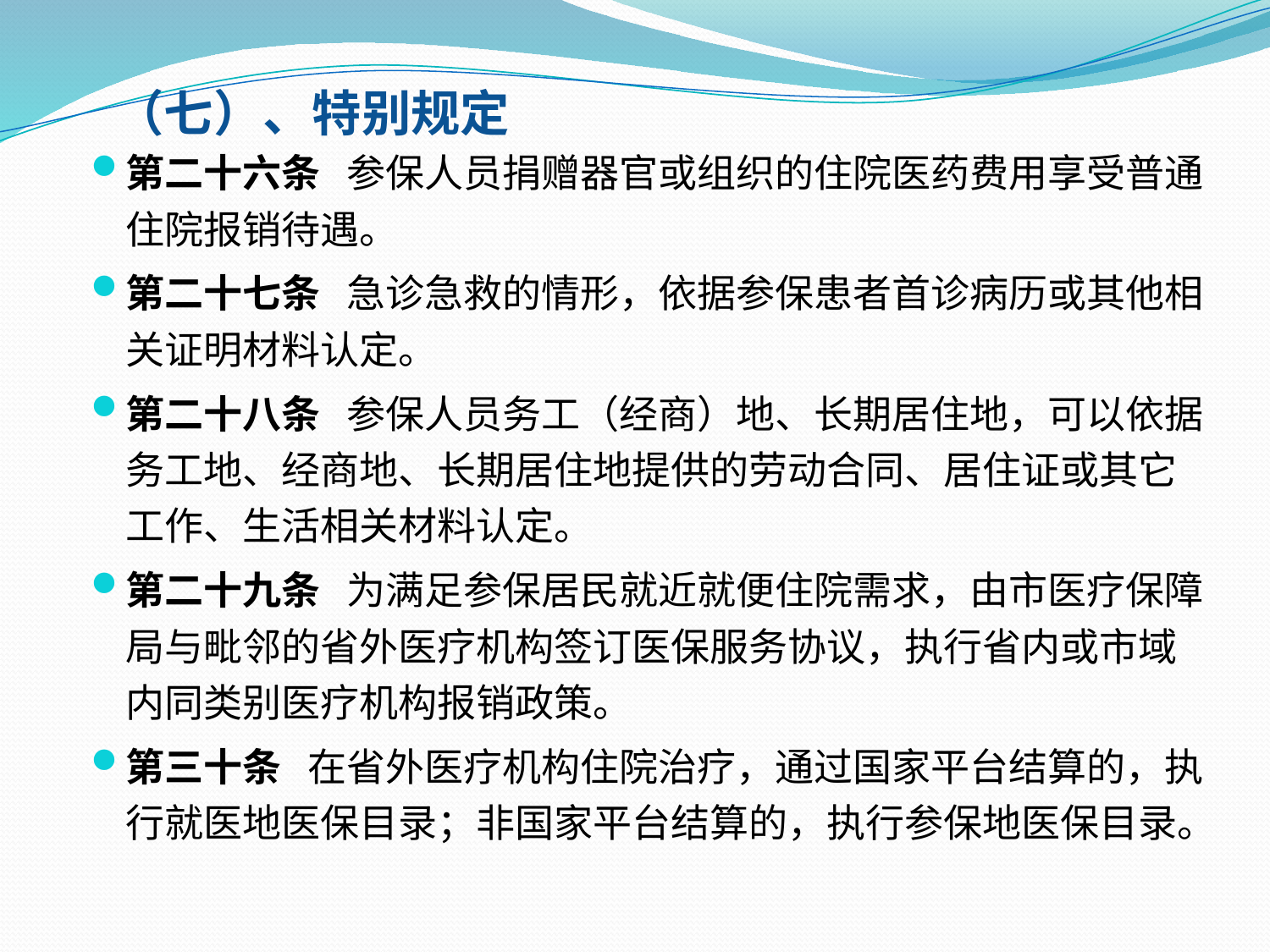

（七）、特别规定
#

第二十六条   参保人员捐赠器官或组织的住院医药费用享受普通住院报销待遇。
第二十七条   急诊急救的情形，依据参保患者首诊病历或其他相关证明材料认定。
第二十八条   参保人员务工（经商）地、长期居住地，可以依据务工地、经商地、长期居住地提供的劳动合同、居住证或其它工作、生活相关材料认定。
第二十九条   为满足参保居民就近就便住院需求，由市医疗保障局与毗邻的省外医疗机构签订医保服务协议，执行省内或市域内同类别医疗机构报销政策。
第三十条   在省外医疗机构住院治疗，通过国家平台结算的，执行就医地医保目录；非国家平台结算的，执行参保地医保目录。